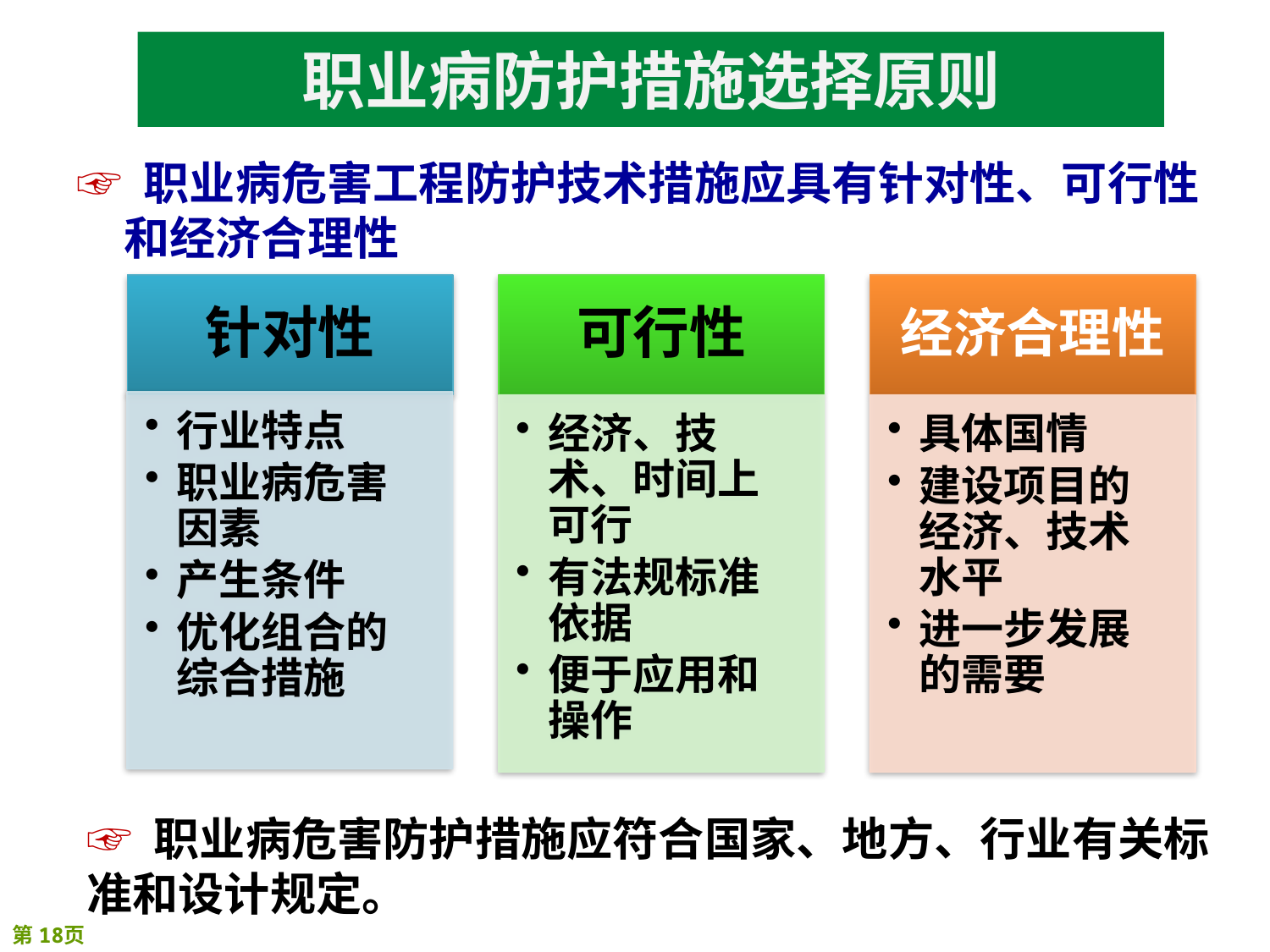

# 职业病防护措施选择原则
☞ 职业病危害工程防护技术措施应具有针对性、可行性和经济合理性

针对性
行业特点
职业病危害因素
产生条件
优化组合的综合措施
可行性
经济、技术、时间上可行
有法规标准依据
便于应用和操作
经济合理性
具体国情
建设项目的经济、技术水平
进一步发展的需要
☞ 职业病危害防护措施应符合国家、地方、行业有关标准和设计规定。